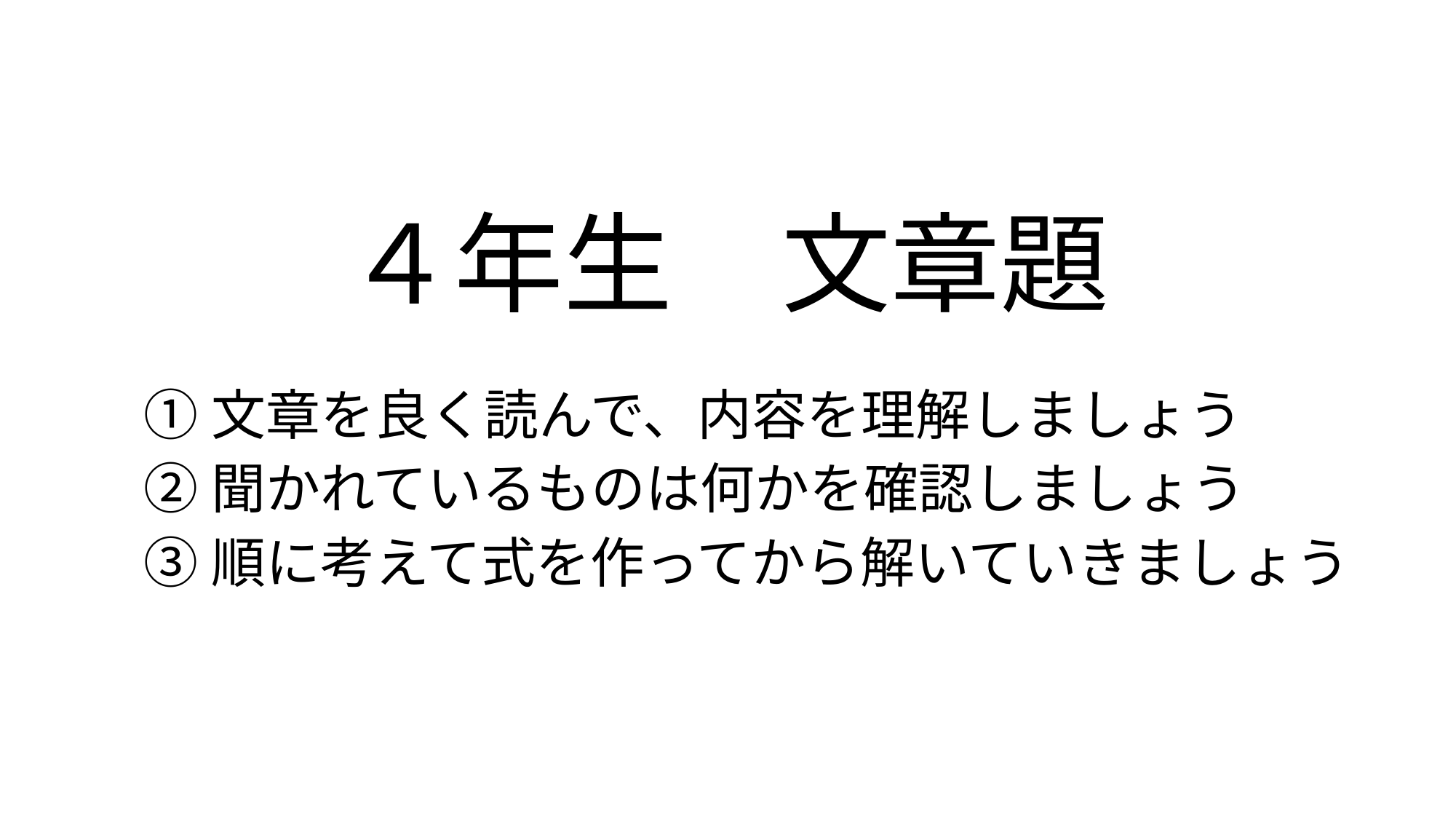

# ４年生　文章題
①文章を良く読んで、内容を理解しましょう
②聞かれているものは何かを確認しましょう
③順に考えて式を作ってから解いていきましょう